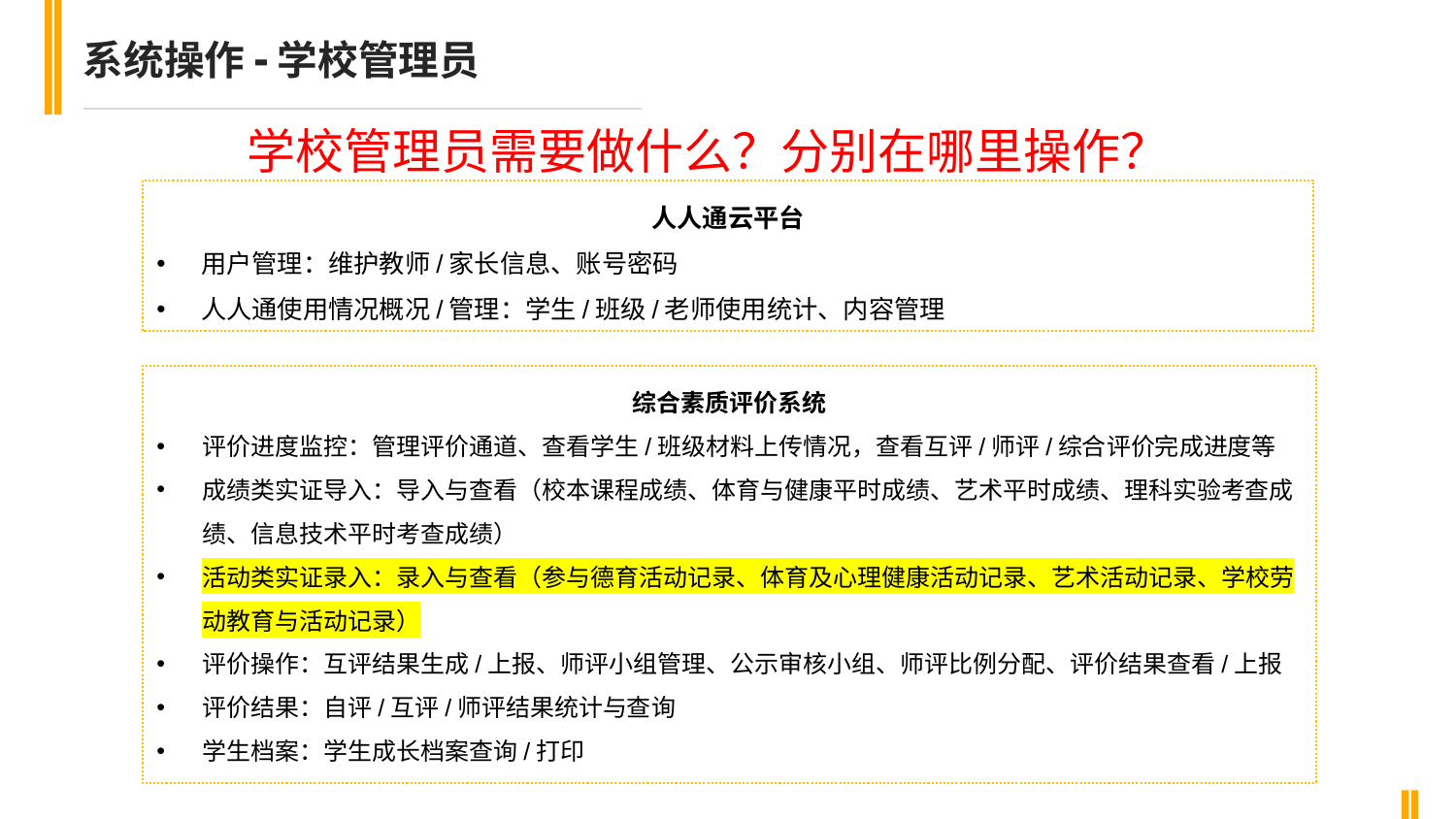

系统操作-学校管理员
学校管理员需要做什么？分别在哪里操作？
人人通云平台
用户管理：维护教师/家长信息、账号密码
人人通使用情况概况/管理：学生/班级/老师使用统计、内容管理

综合素质评价系统
评价进度监控：管理评价通道、查看学生/班级材料上传情况，查看互评/师评/综合评价完成进度等
成绩类实证导入：导入与查看（校本课程成绩、体育与健康平时成绩、艺术平时成绩、理科实验考查成绩、信息技术平时考查成绩）
活动类实证录入：录入与查看（参与德育活动记录、体育及心理健康活动记录、艺术活动记录、学校劳动教育与活动记录）
评价操作：互评结果生成/上报、师评小组管理、公示审核小组、师评比例分配、评价结果查看/上报
评价结果：自评/互评/师评结果统计与查询
学生档案：学生成长档案查询/打印